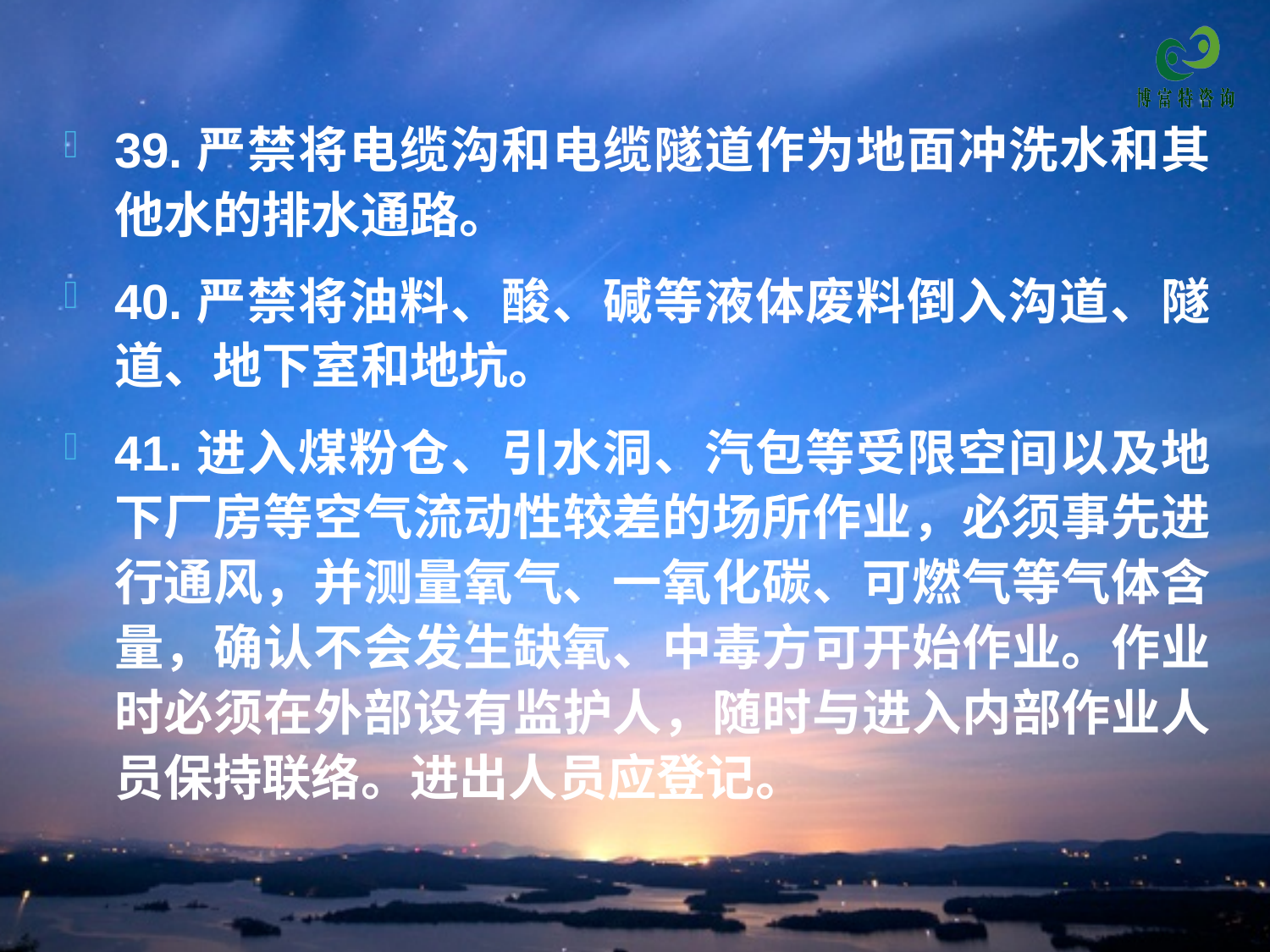

39.严禁将电缆沟和电缆隧道作为地面冲洗水和其他水的排水通路。
40.严禁将油料、酸、碱等液体废料倒入沟道、隧道、地下室和地坑。
41.进入煤粉仓、引水洞、汽包等受限空间以及地下厂房等空气流动性较差的场所作业，必须事先进行通风，并测量氧气、一氧化碳、可燃气等气体含量，确认不会发生缺氧、中毒方可开始作业。作业时必须在外部设有监护人，随时与进入内部作业人员保持联络。进出人员应登记。